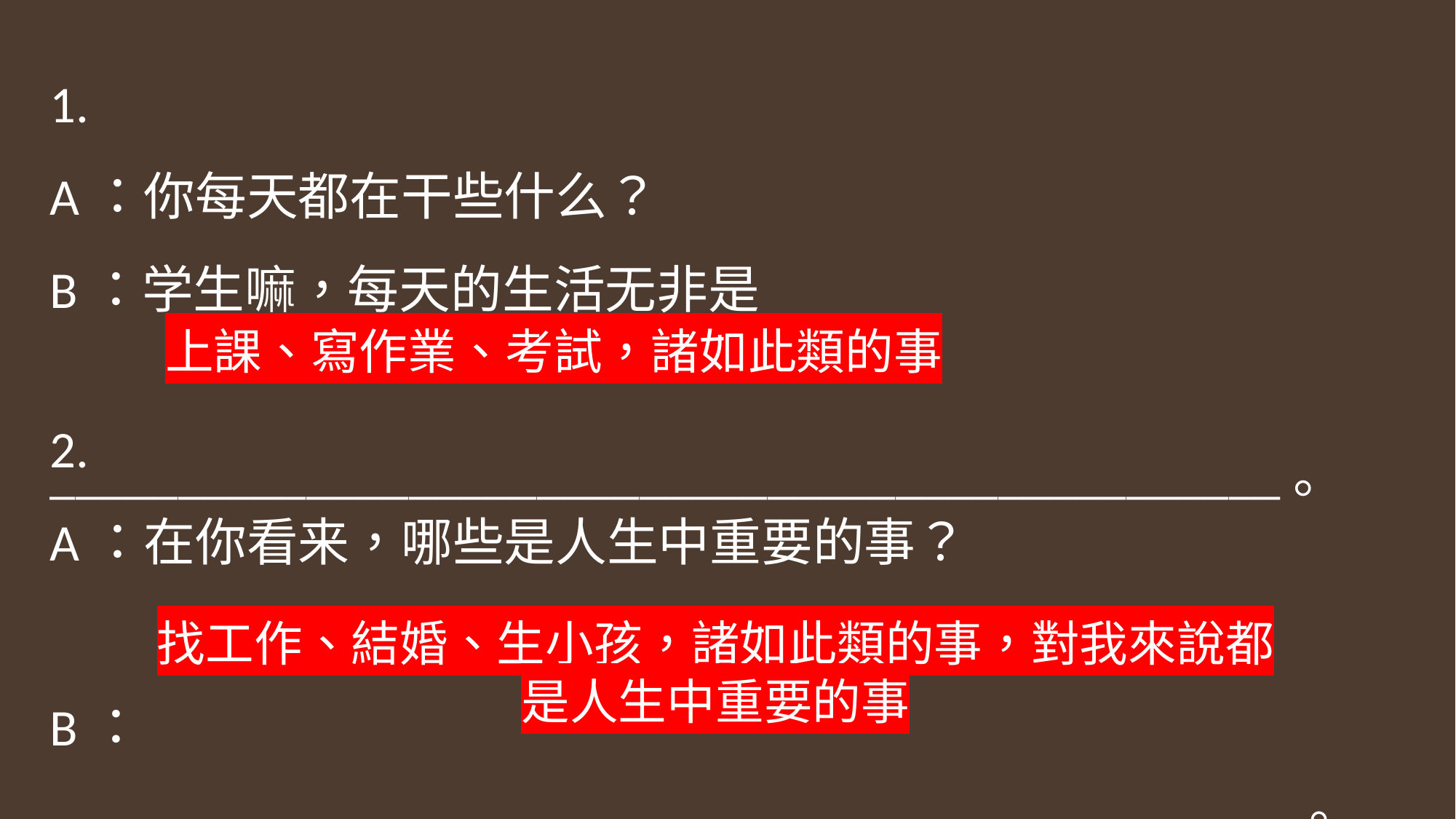

1.
A：你每天都在干些什么？
B：学生嘛，每天的生活无非是
       ________________________________________________。
上課、寫作業、考試，諸如此類的事
2.
A：在你看来，哪些是人生中重要的事？

B：________________________________________________。
找工作、結婚、生小孩，諸如此類的事，對我來說都是人生中重要的事